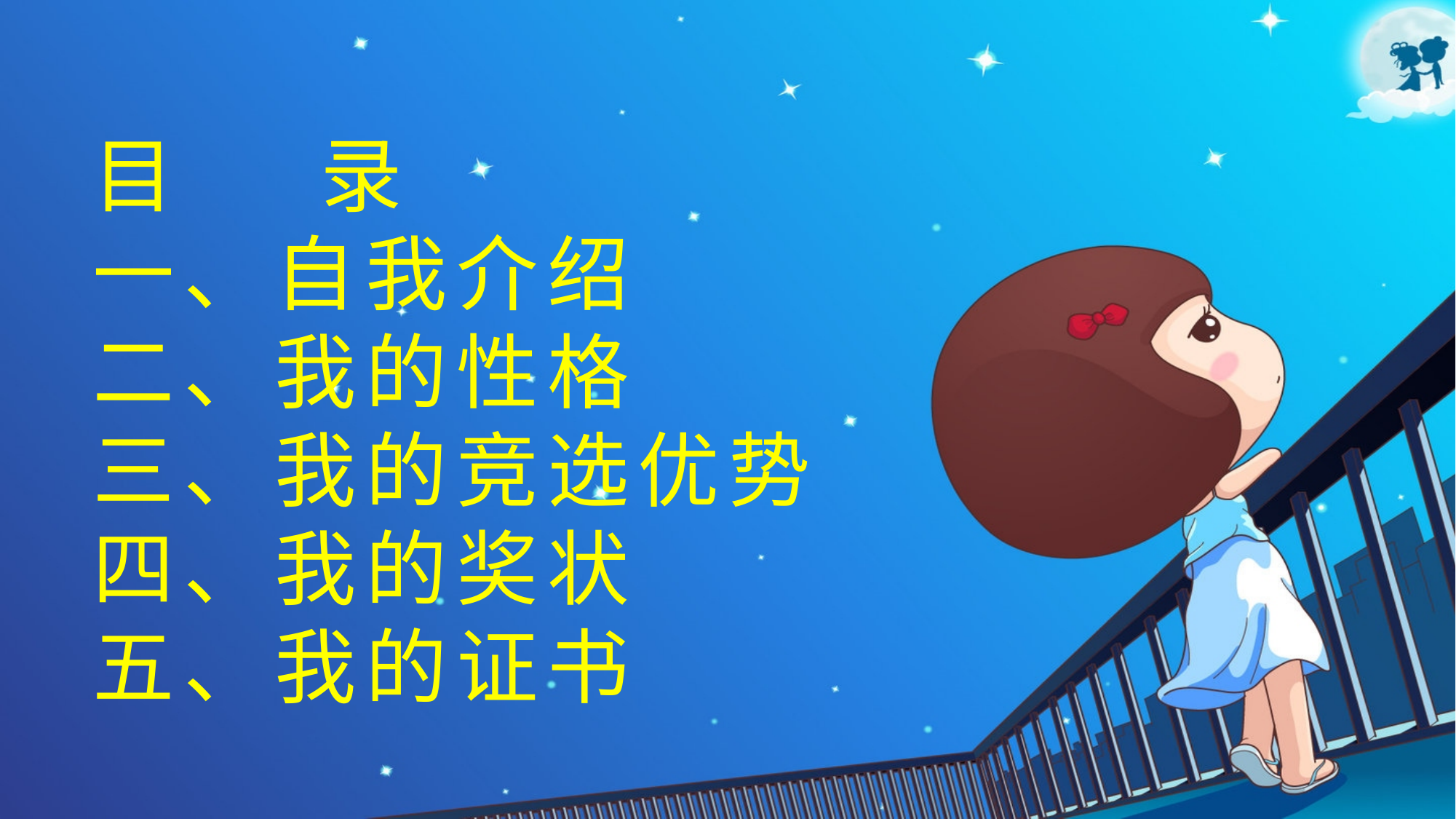

# 目     录 一、自我介绍 二、我的性格 三、我的竞选优势 四、我的奖状 五、我的证书